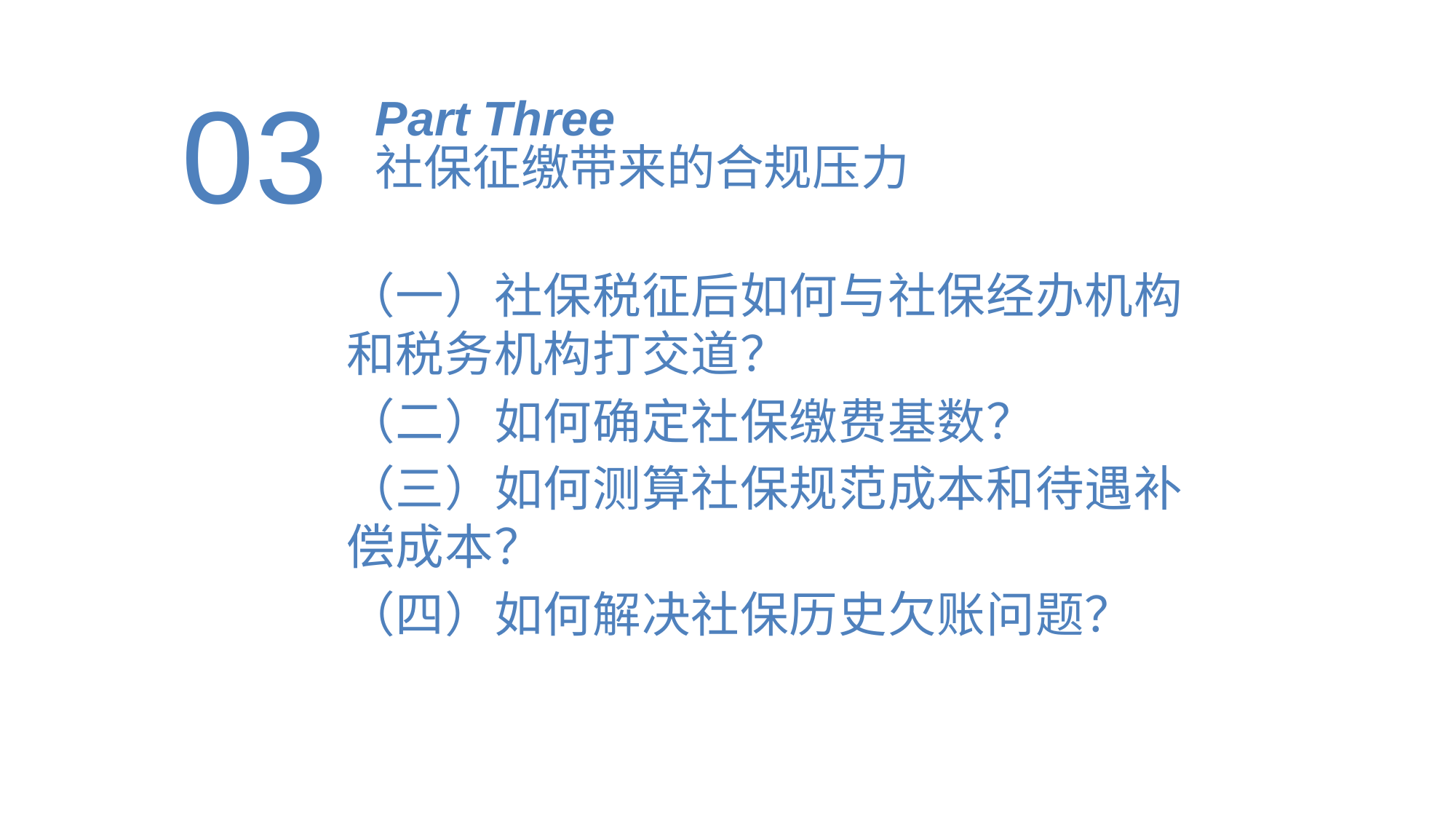

03
Part Three
社保征缴带来的合规压力

（一）社保税征后如何与社保经办机构和税务机构打交道？
（二）如何确定社保缴费基数？
（三）如何测算社保规范成本和待遇补偿成本？
（四）如何解决社保历史欠账问题？